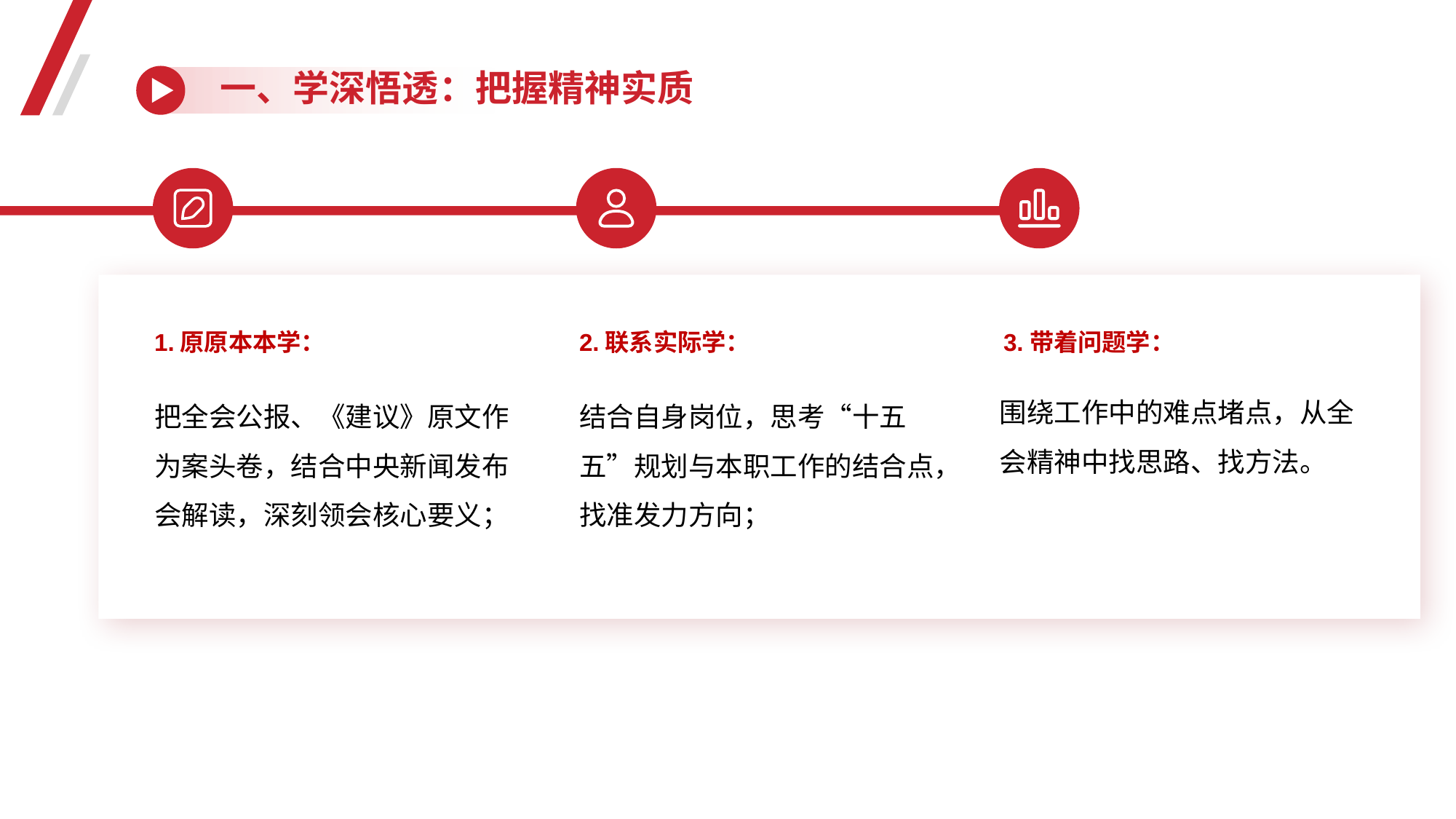

一、学深悟透：把握精神实质

1.原原本本学：
2.联系实际学：
3.带着问题学：
围绕工作中的难点堵点，从全会精神中找思路、找方法。
把全会公报、《建议》原文作为案头卷，结合中央新闻发布会解读，深刻领会核心要义；
结合自身岗位，思考“十五五”规划与本职工作的结合点，找准发力方向；